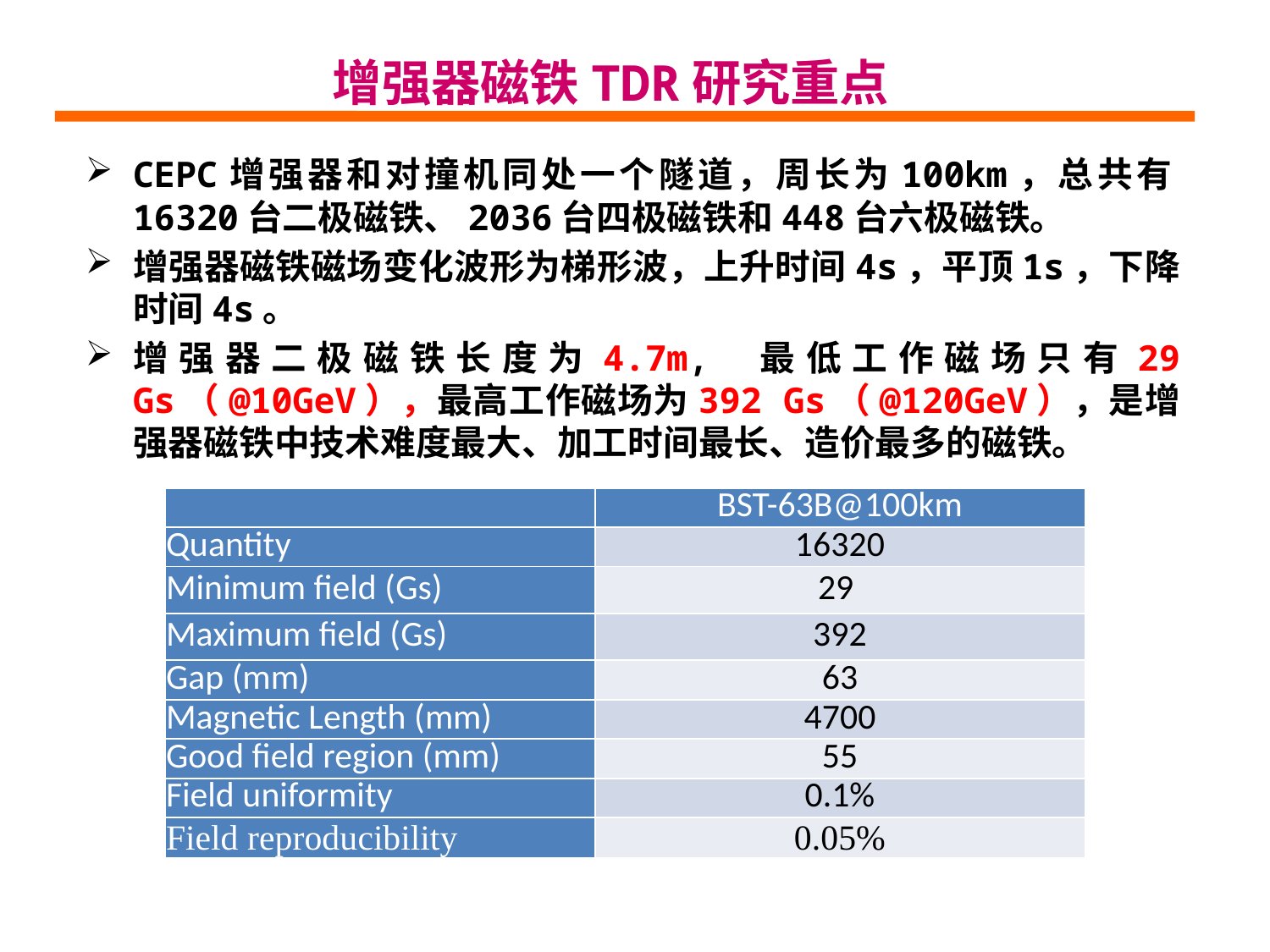

增强器磁铁TDR研究重点

CEPC增强器和对撞机同处一个隧道，周长为100km，总共有16320台二极磁铁、2036台四极磁铁和448台六极磁铁。
增强器磁铁磁场变化波形为梯形波，上升时间4s，平顶1s，下降时间4s。
增强器二极磁铁长度为4.7m, 最低工作磁场只有29 Gs（@10GeV），最高工作磁场为392 Gs（@120GeV），是增强器磁铁中技术难度最大、加工时间最长、造价最多的磁铁。
|  | BST-63B@100km |
| --- | --- |
| Quantity | 16320 |
| Minimum field (Gs) | 29 |
| Maximum field (Gs) | 392 |
| Gap (mm) | 63 |
| Magnetic Length (mm) | 4700 |
| Good field region (mm) | 55 |
| Field uniformity | 0.1% |
| Field reproducibility | 0.05% |